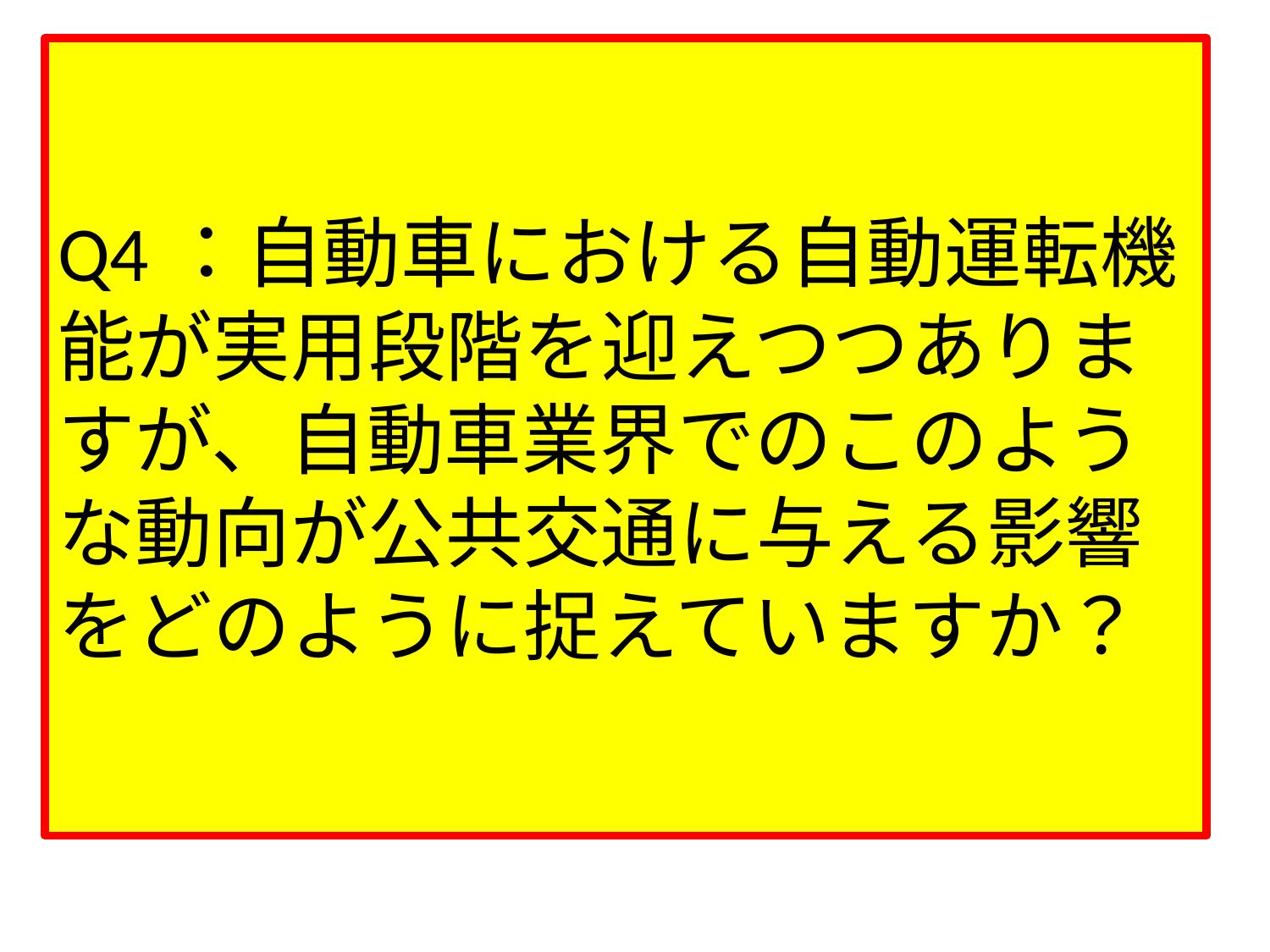

# Q4：自動車における自動運転機能が実用段階を迎えつつありますが、自動車業界でのこのような動向が公共交通に与える影響をどのように捉えていますか？